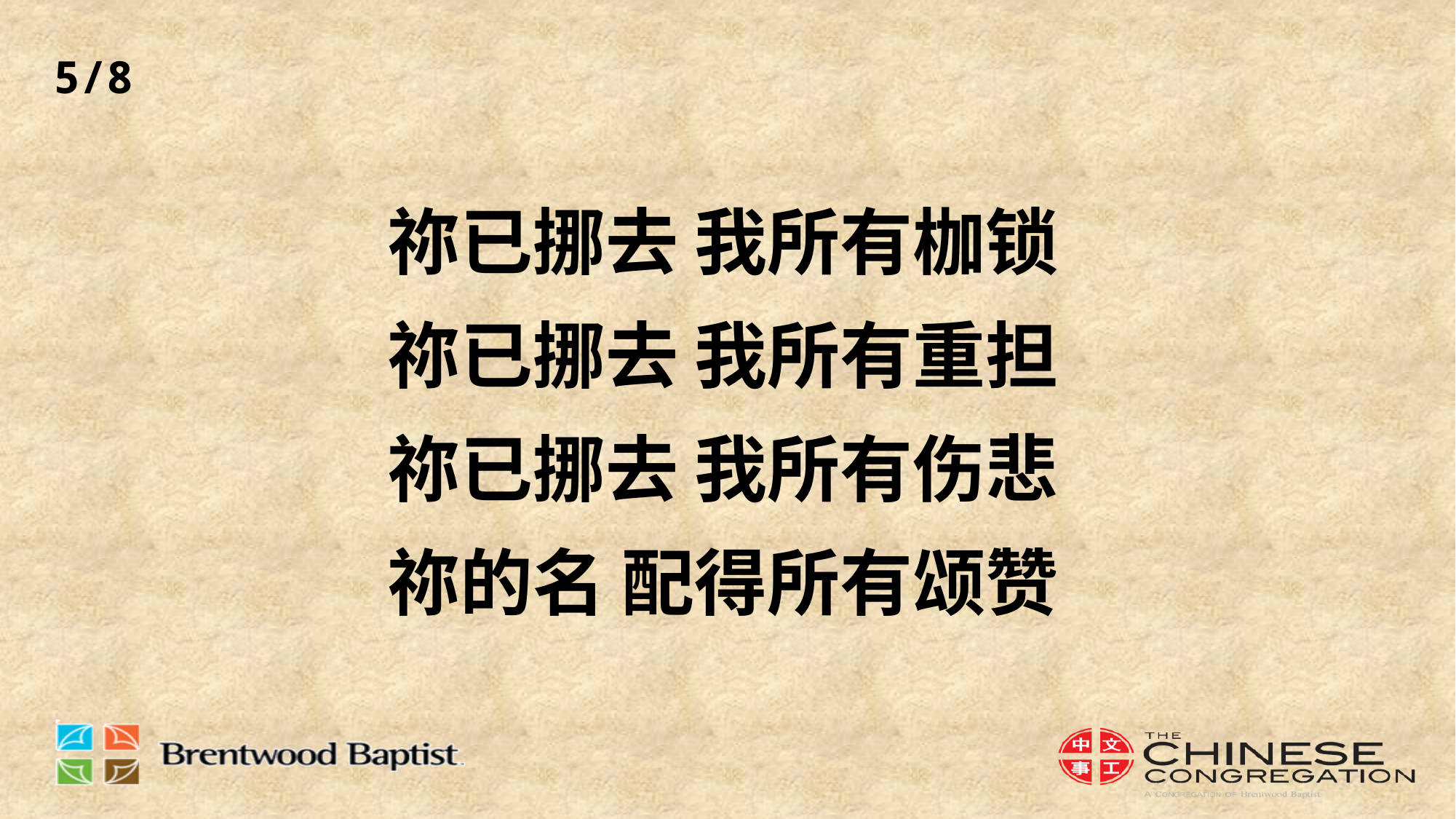

5/8
# 祢已挪去 我所有枷锁 祢已挪去 我所有重担 祢已挪去 我所有伤悲 祢的名 配得所有颂赞